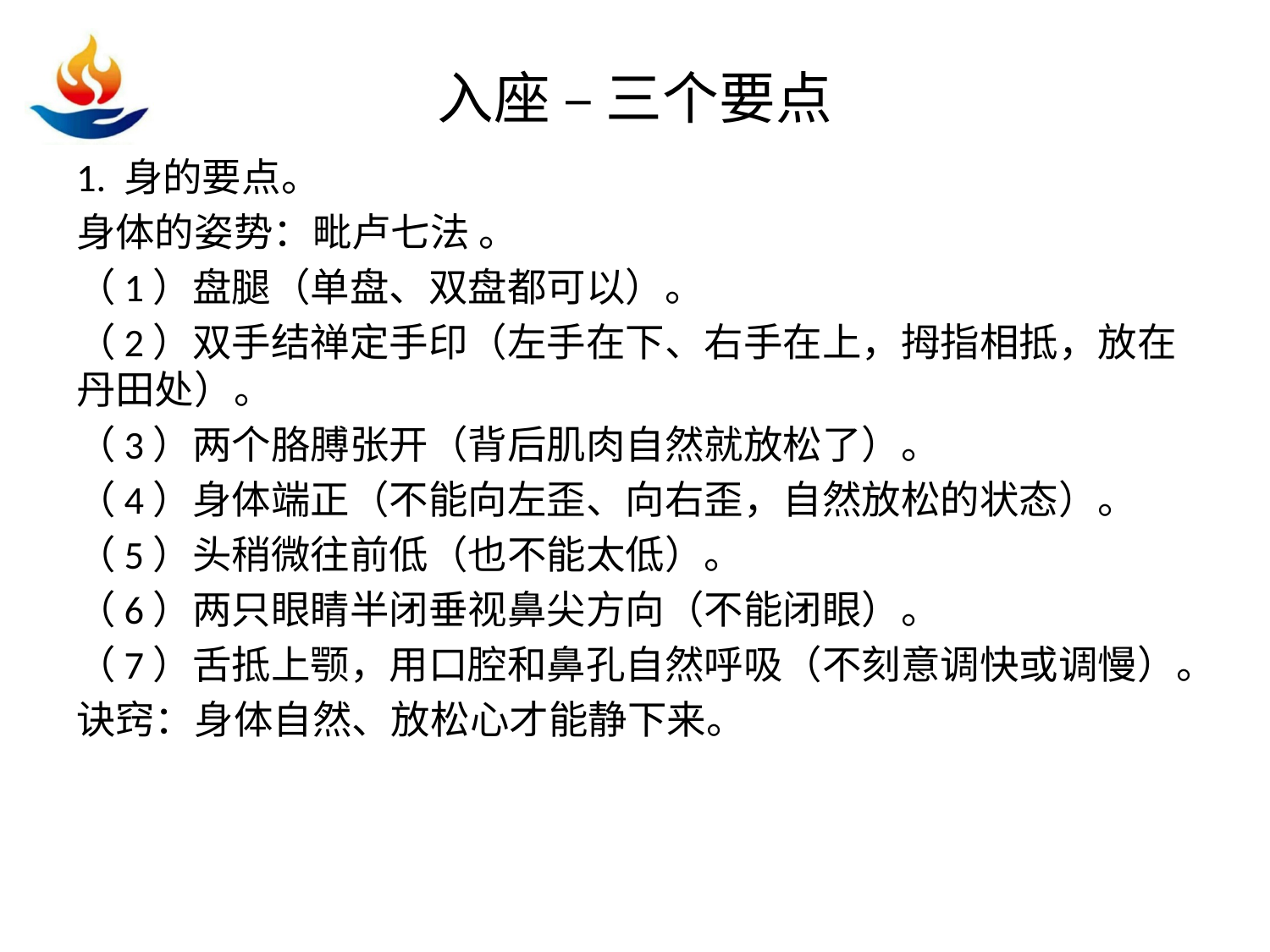

# 入座 – 三个要点
1. 身的要点。
身体的姿势：毗卢七法 。
（1）盘腿（单盘、双盘都可以）。
（2）双手结禅定手印（左手在下、右手在上，拇指相抵，放在丹田处）。
（3）两个胳膊张开（背后肌肉自然就放松了）。
（4）身体端正（不能向左歪、向右歪，自然放松的状态）。
（5）头稍微往前低（也不能太低）。
（6）两只眼睛半闭垂视鼻尖方向（不能闭眼）。
（7）舌抵上颚，用口腔和鼻孔自然呼吸（不刻意调快或调慢）。
诀窍：身体自然、放松心才能静下来。